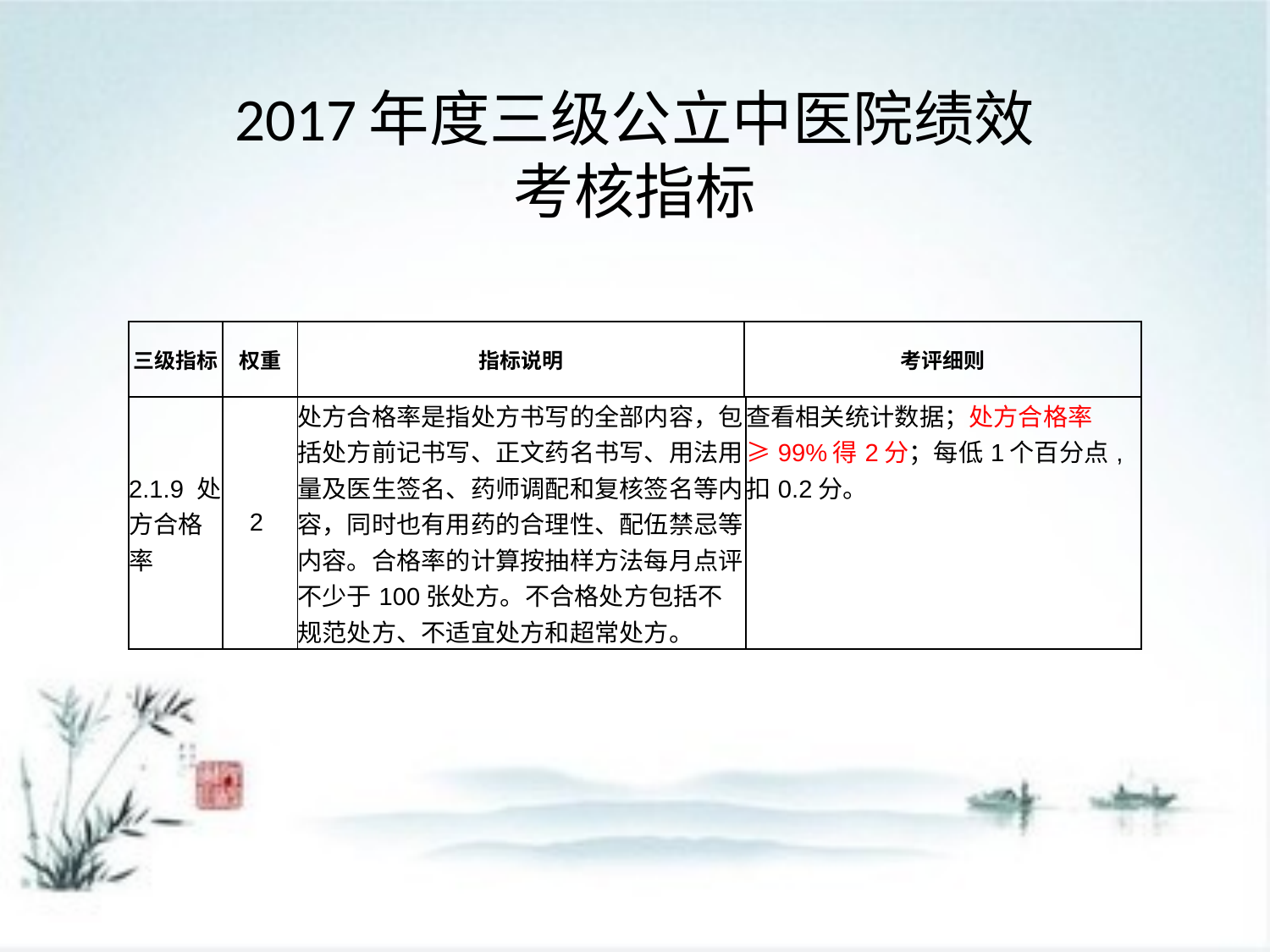

# 2017年度三级公立中医院绩效 考核指标
| 三级指标 | 权重 | 指标说明 | 考评细则 |
| --- | --- | --- | --- |
| 2.1.9 处方合格率 | 2 | 处方合格率是指处方书写的全部内容，包括处方前记书写、正文药名书写、用法用量及医生签名、药师调配和复核签名等内容，同时也有用药的合理性、配伍禁忌等内容。合格率的计算按抽样方法每月点评不少于100张处方。不合格处方包括不规范处方、不适宜处方和超常处方。 | 查看相关统计数据；处方合格率≥99%得2分；每低1个百分点,扣0.2分。 |
| --- | --- | --- | --- |